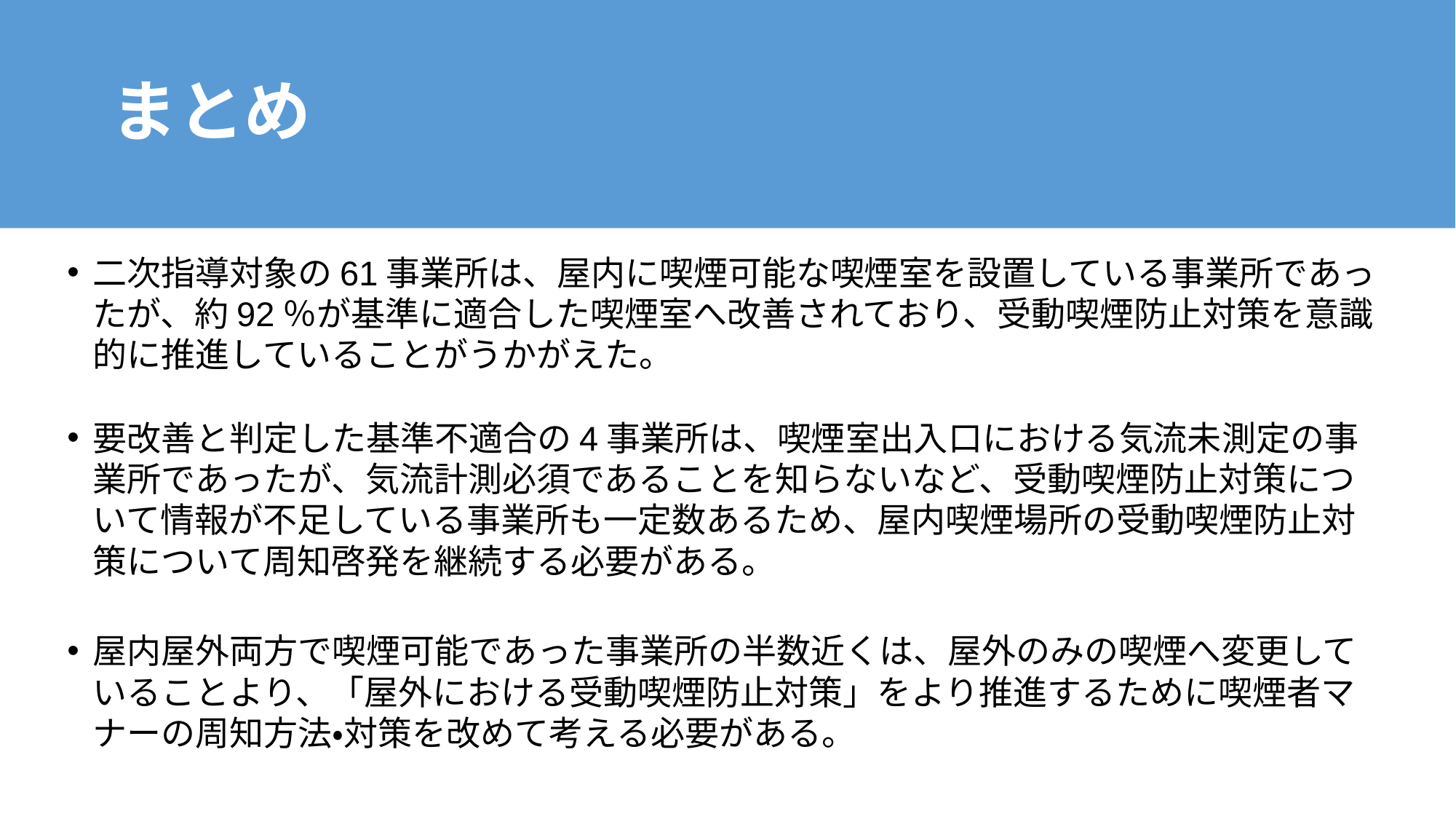

# まとめ
二次指導対象の61事業所は、屋内に喫煙可能な喫煙室を設置している事業所であったが、約92％が基準に適合した喫煙室へ改善されており、受動喫煙防止対策を意識的に推進していることがうかがえた。

要改善と判定した基準不適合の4事業所は、喫煙室出入口における気流未測定の事業所であったが、気流計測必須であることを知らないなど、受動喫煙防止対策について情報が不足している事業所も一定数あるため、屋内喫煙場所の受動喫煙防止対策について周知啓発を継続する必要がある。

屋内屋外両方で喫煙可能であった事業所の半数近くは、屋外のみの喫煙へ変更していることより、「屋外における受動喫煙防止対策」をより推進するために喫煙者マナーの周知方法・対策を改めて考える必要がある。